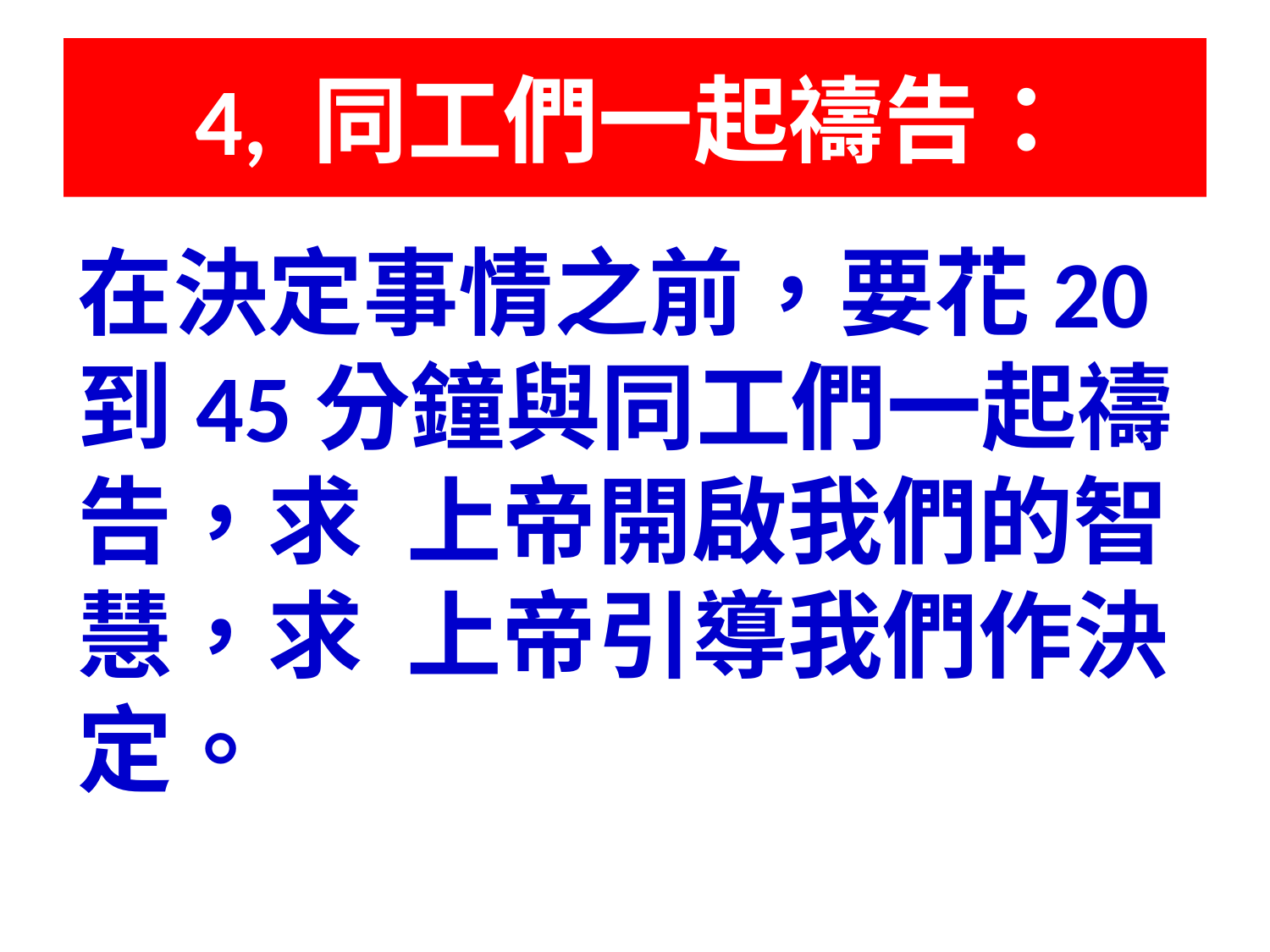

# 4, 同工們一起禱告：
在決定事情之前，要花20到45分鐘與同工們一起禱告，求  上帝開啟我們的智慧，求  上帝引導我們作決定。